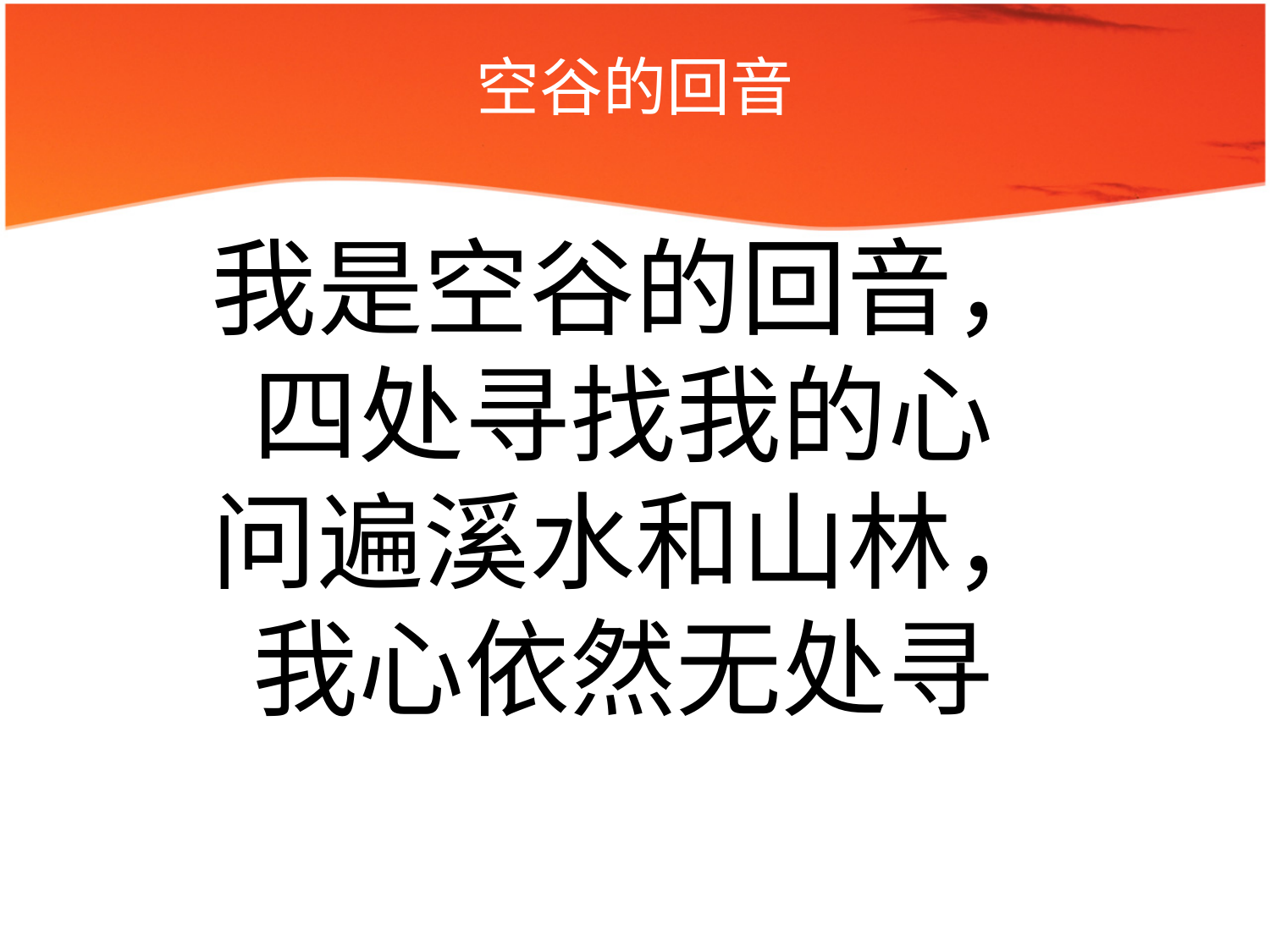

# 空谷的回音
我是空谷的回音，
四处寻找我的心
问遍溪水和山林，
我心依然无处寻